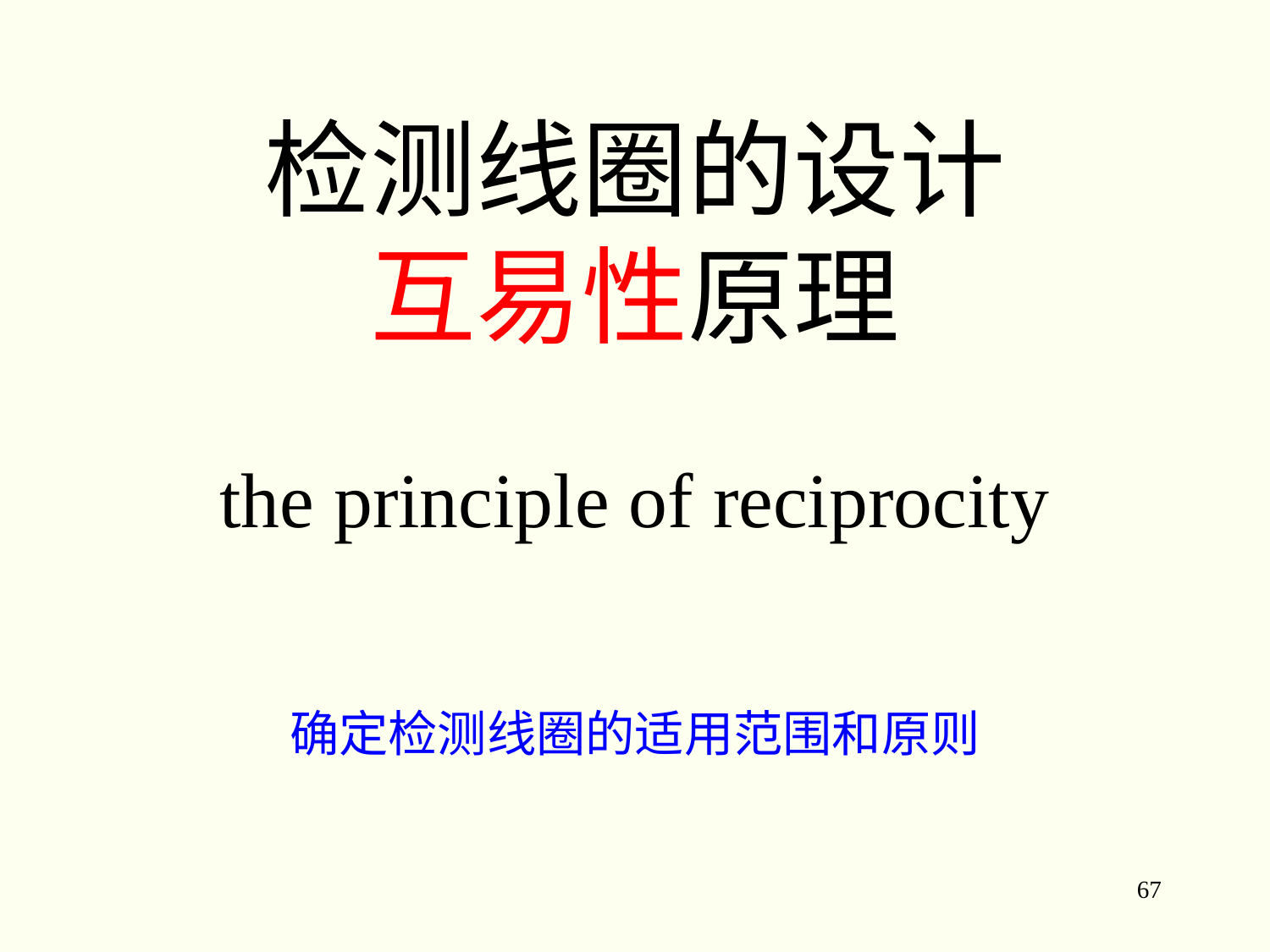

# 检测线圈的设计 互易性原理
the principle of reciprocity
确定检测线圈的适用范围和原则
67